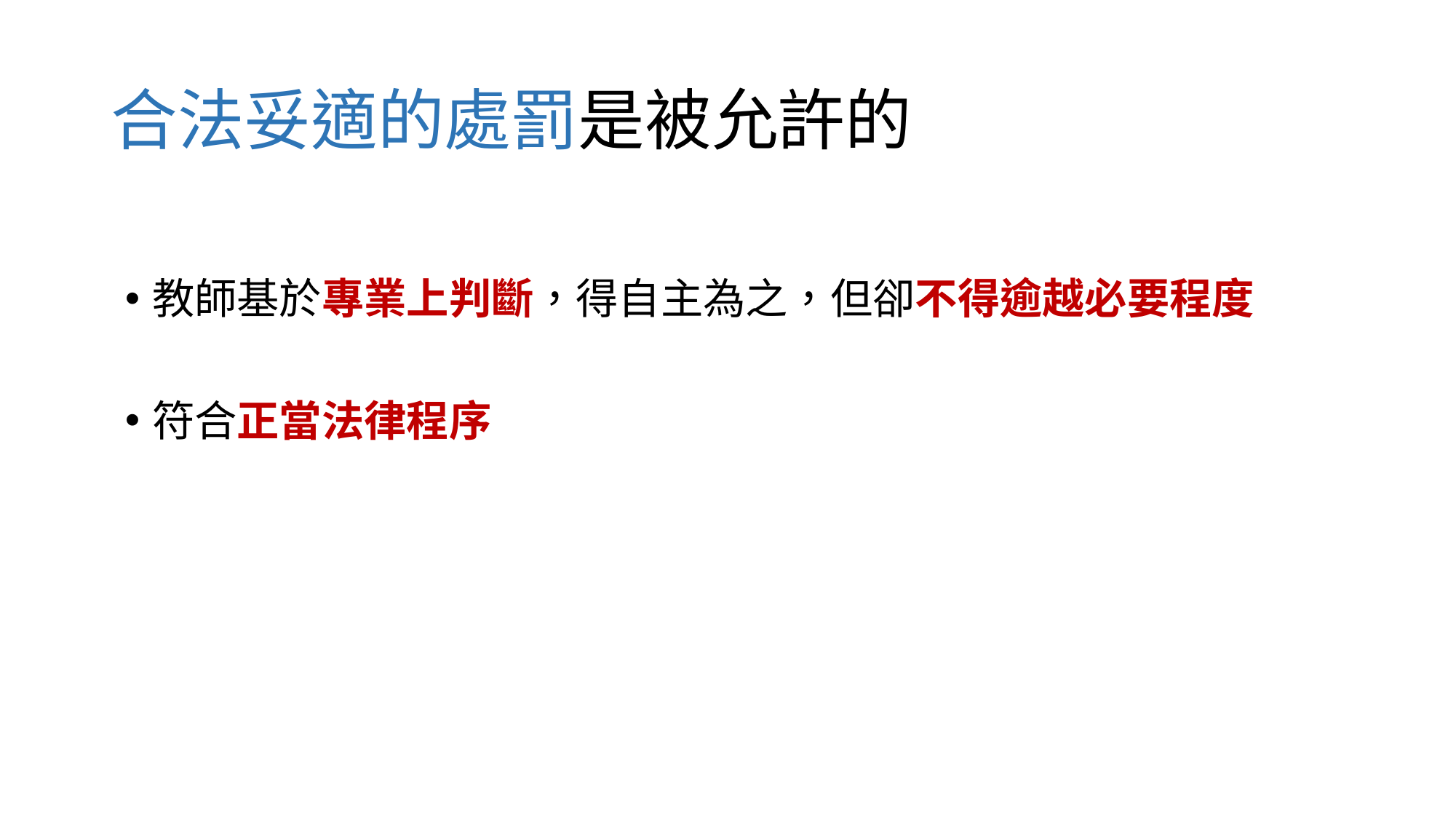

# 合法妥適的處罰是被允許的
教師基於專業上判斷，得自主為之，但卻不得逾越必要程度

符合正當法律程序